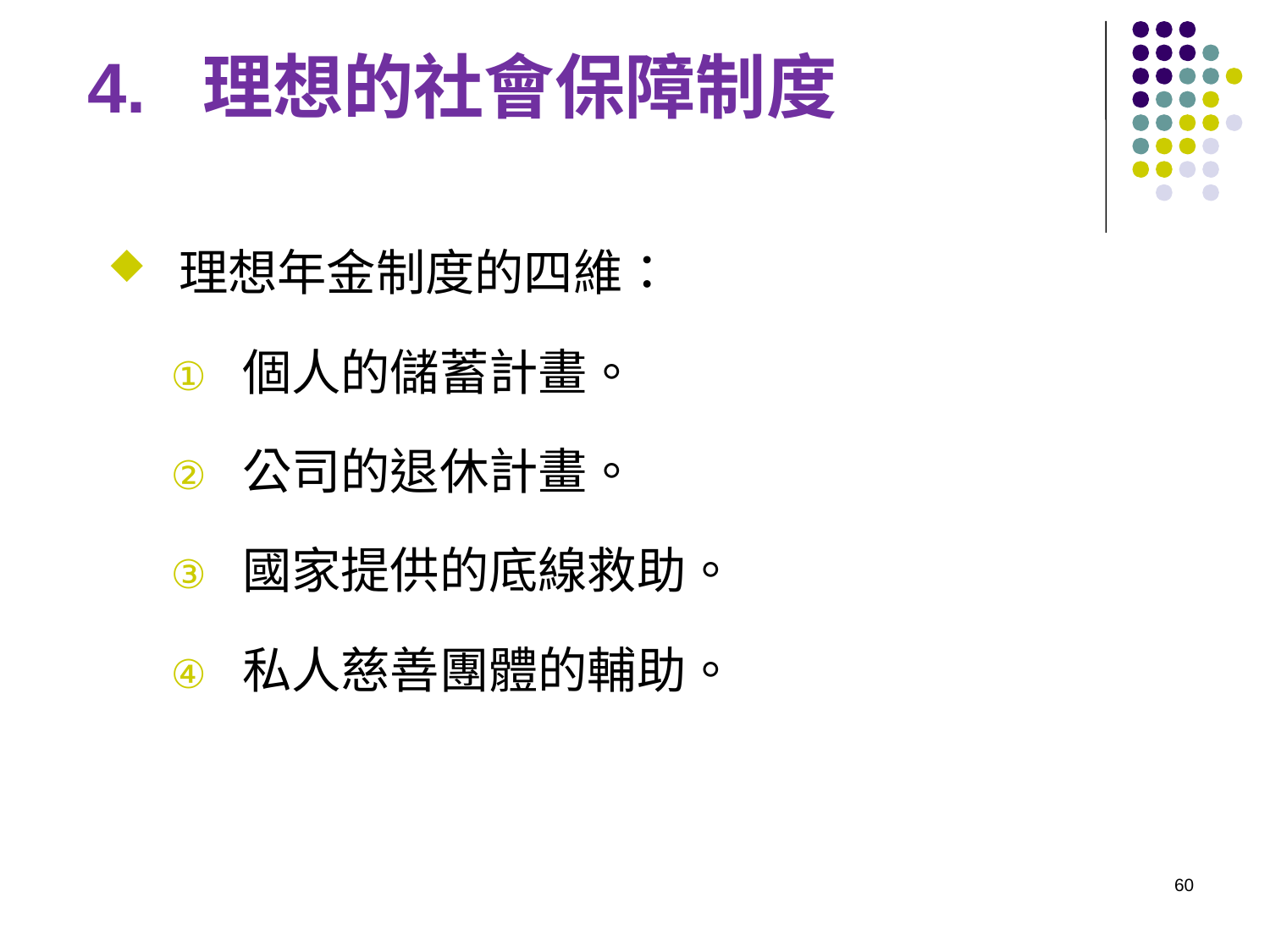

4.  理想的社會保障制度
理想年金制度的四維：
個人的儲蓄計畫。
公司的退休計畫。
國家提供的底線救助。
私人慈善團體的輔助。
60